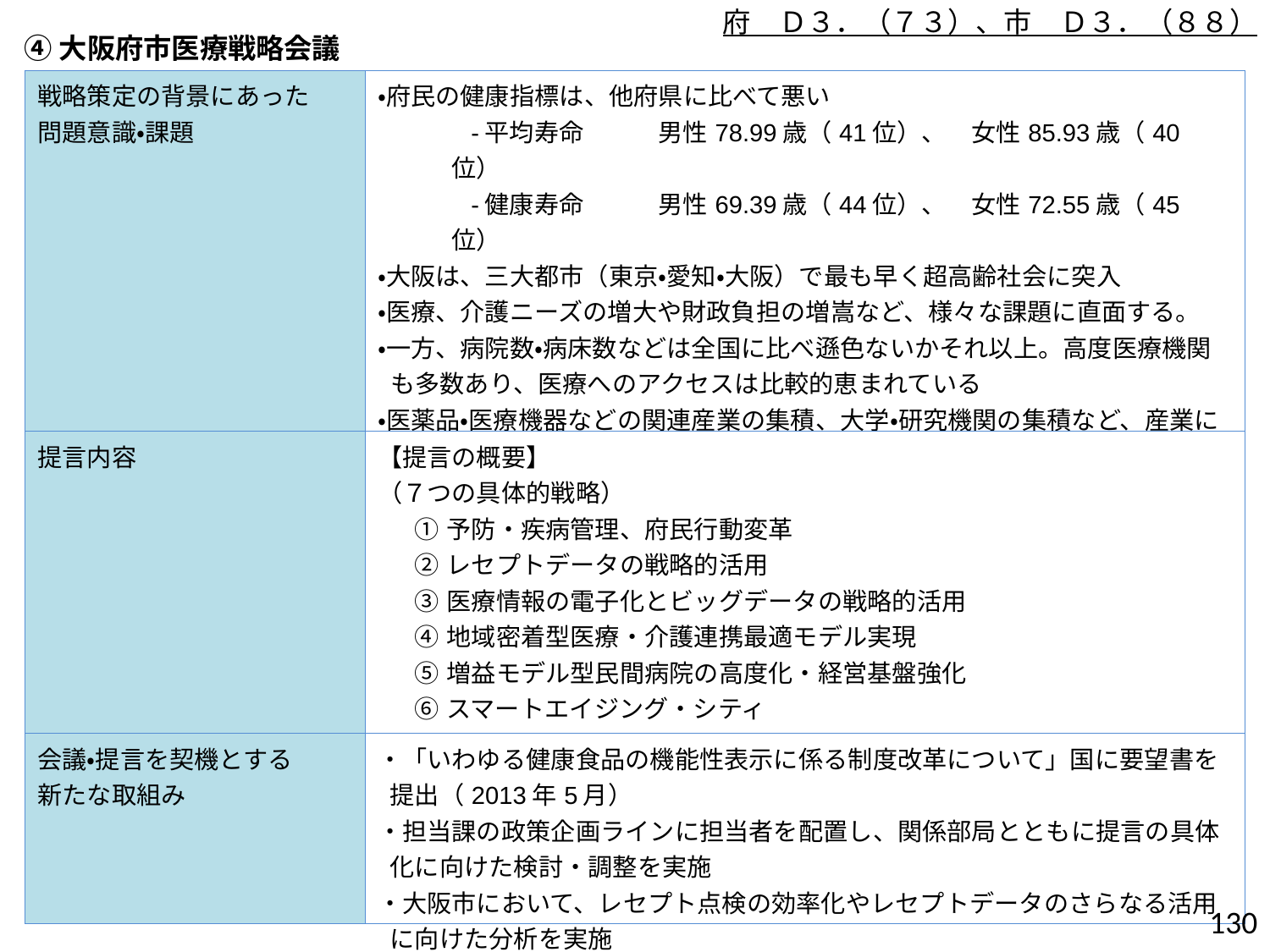

府　Ｄ３．（７３）、市　Ｄ３．（８８）
④大阪府市医療戦略会議
| 戦略策定の背景にあった 問題意識・課題 | ・府民の健康指標は、他府県に比べて悪い 　-平均寿命　　　男性78.99歳（41位）、　女性85.93歳（40位） 　-健康寿命　　　男性69.39歳（44位）、　女性72.55歳（45位） ・大阪は、三大都市（東京・愛知・大阪）で最も早く超高齢社会に突入 ・医療、介護ニーズの増大や財政負担の増嵩など、様々な課題に直面する。 ・一方、病院数・病床数などは全国に比べ遜色ないかそれ以上。高度医療機関も多数あり、医療へのアクセスは比較的恵まれている ・医薬品・医療機器などの関連産業の集積、大学・研究機関の集積など、産業につながるポテンシャルはある ・医療、介護、産業部門それぞれでの施策は行っているが、既存の行政分野の枠の中に留まり、抜本的な解決策の検討には着手できていなかった |
| --- | --- |
| 提言内容 | 【提言の概要】 （７つの具体的戦略） ①予防・疾病管理、府民行動変革 ②レセプトデータの戦略的活用 ③医療情報の電子化とビッグデータの戦略的活用 ④地域密着型医療・介護連携最適モデル実現 ⑤増益モデル型民間病院の高度化・経営基盤強化 ⑥スマートエイジング・シティ ⑦スマートエイジング・バレー構想 |
| 会議・提言を契機とする 新たな取組み | ・「いわゆる健康食品の機能性表示に係る制度改革について」国に要望書を提出（2013年5月） ・担当課の政策企画ラインに担当者を配置し、関係部局とともに提言の具体化に向けた検討・調整を実施 ・大阪市において、レセプト点検の効率化やレセプトデータのさらなる活用に向けた分析を実施 |
130